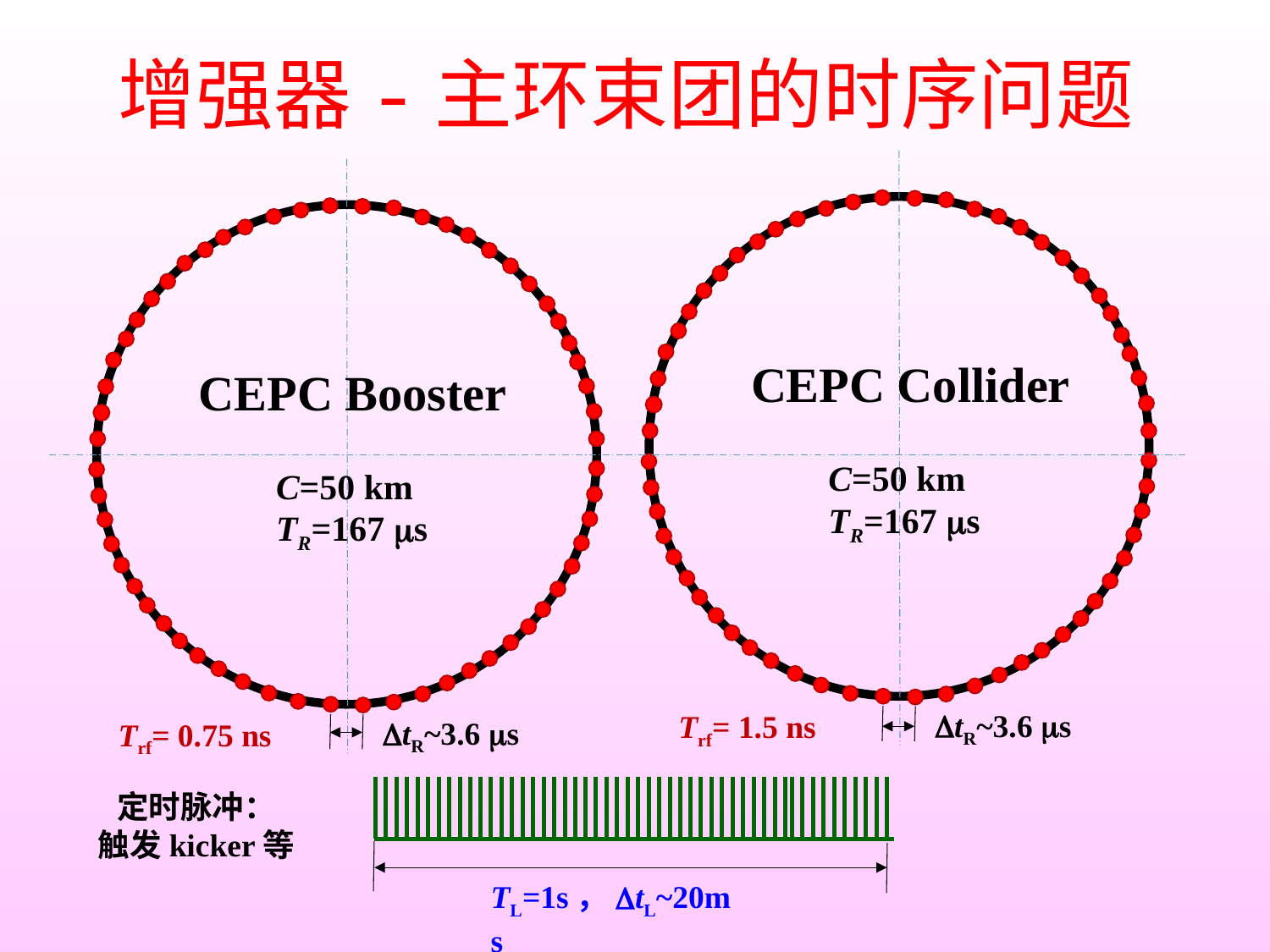

# 增强器-主环束团的时序问题

CEPC Collider

CEPC Booster

C=50 km
TR=167 μs

C=50 km
TR=167 μs

ΔtR~3.6 μs
Trf= 1.5 ns
ΔtR~3.6 μs
Trf= 0.75 ns

定时脉冲：
触发kicker等
TL=1s，ΔtL~20ms